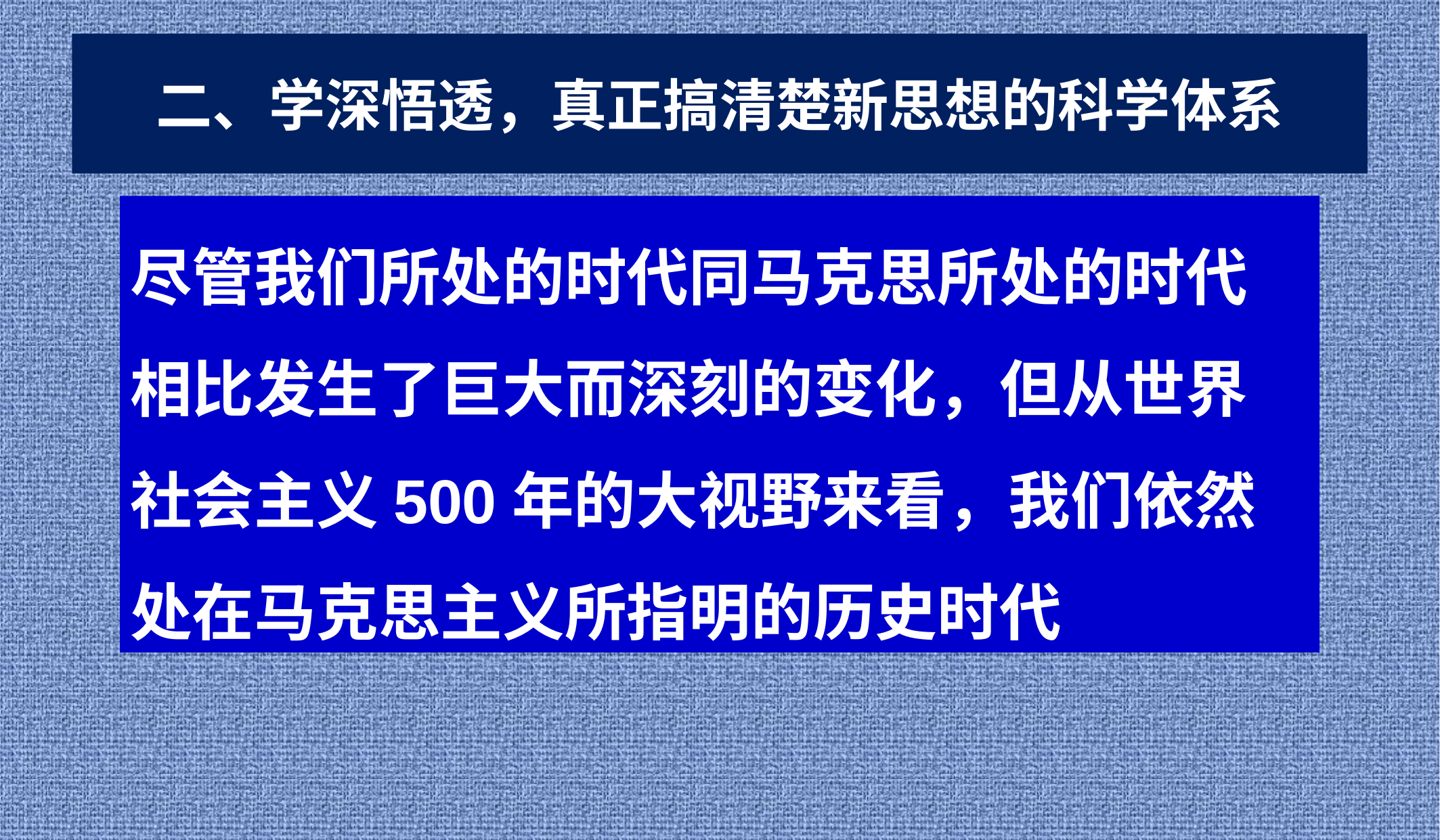

# 二、学深悟透，真正搞清楚新思想的科学体系
尽管我们所处的时代同马克思所处的时代相比发生了巨大而深刻的变化，但从世界社会主义500年的大视野来看，我们依然处在马克思主义所指明的历史时代